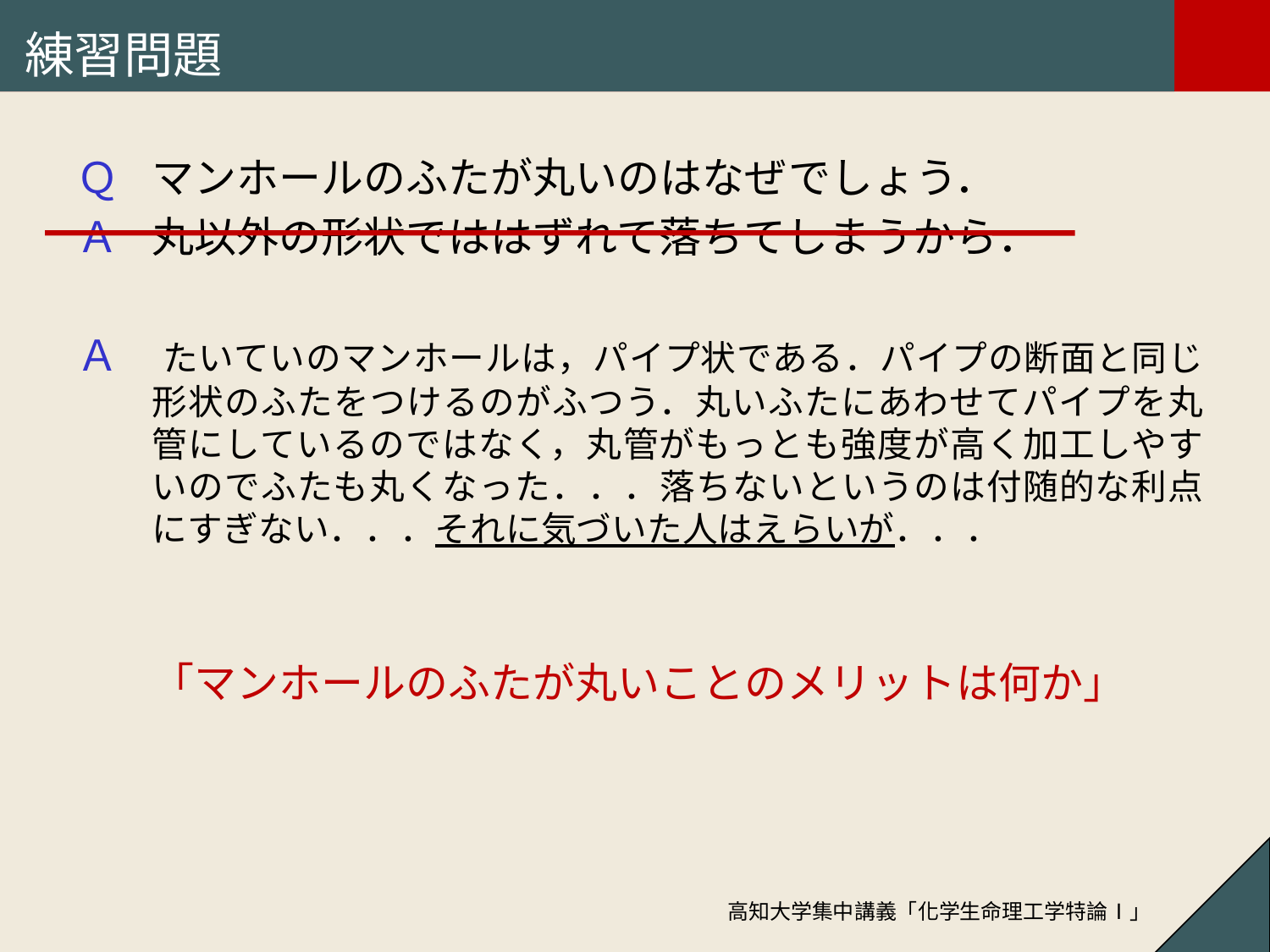

# 練習問題
Ｑ	マンホールのふたが丸いのはなぜでしょう．
Ａ	丸以外の形状でははずれて落ちてしまうから．

Ａ　たいていのマンホールは，パイプ状である．パイプの断面と同じ形状のふたをつけるのがふつう．丸いふたにあわせてパイプを丸管にしているのではなく，丸管がもっとも強度が高く加工しやすいのでふたも丸くなった．．．落ちないというのは付随的な利点にすぎない．．．それに気づいた人はえらいが．．．

	「マンホールのふたが丸いことのメリットは何か」